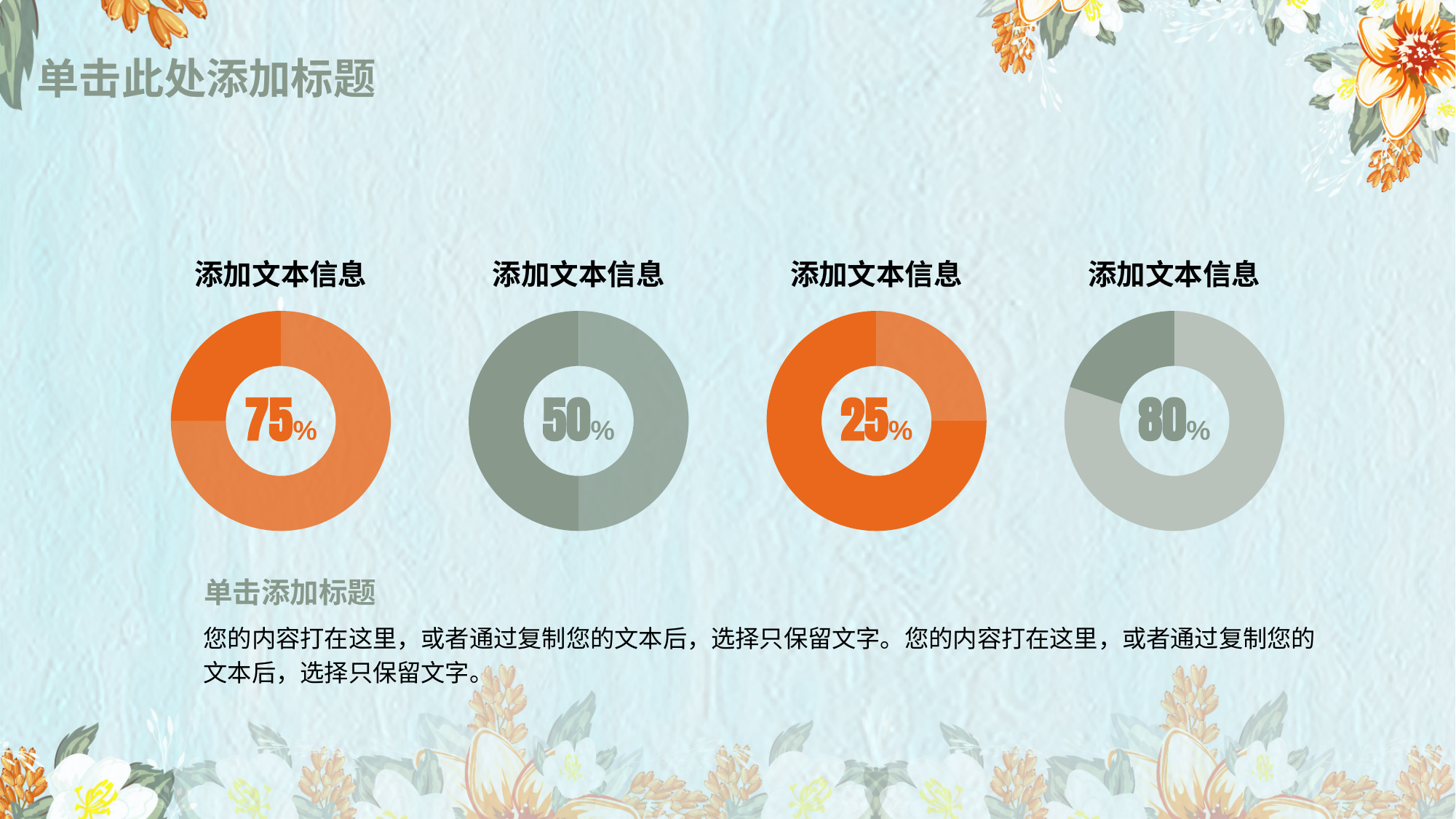

# 单击此处添加标题
添加文本信息
添加文本信息
添加文本信息
添加文本信息

### Chart

| Category | 环形图一 |
|---|---|
| 数据一 | 75.0 |
| 数据二 | 25.0 |

### Chart

| Category | 环形图二  |
|---|---|
| 数据一 | 50.0 |
| 数据二 | 50.0 |

### Chart

| Category | 环形图二  |
|---|---|
| 数据一 | 25.0 |
| 数据二 | 75.0 |

### Chart

| Category | 环形图二  |
|---|---|
| 数据一 | 80.0 |
| 数据二 | 20.0 |
75%
50%
25%
80%
单击添加标题
您的内容打在这里，或者通过复制您的文本后，选择只保留文字。您的内容打在这里，或者通过复制您的文本后，选择只保留文字。